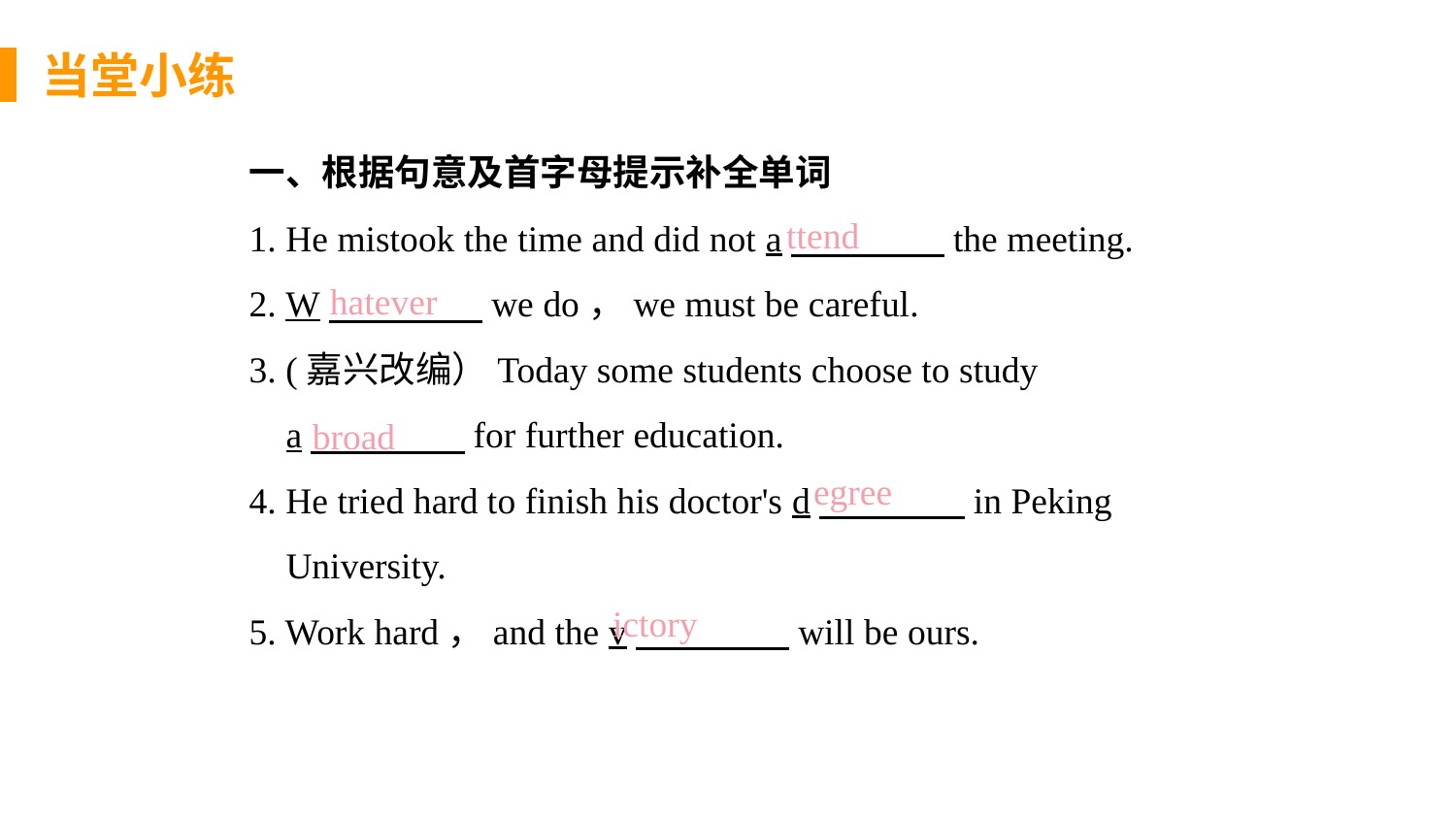

当堂小练

一、根据句意及首字母提示补全单词
1. He mistook the time and did not a　　　　 the meeting.
2. W　　　　 we do，we must be careful.
3. (嘉兴改编）Today some students choose to study
    a　　　　 for further education.
4. He tried hard to finish his doctor's d　　　　in Peking
    University.
5. Work hard，and the v　　　　 will be ours.
ttend
hatever
 broad
egree
ictory